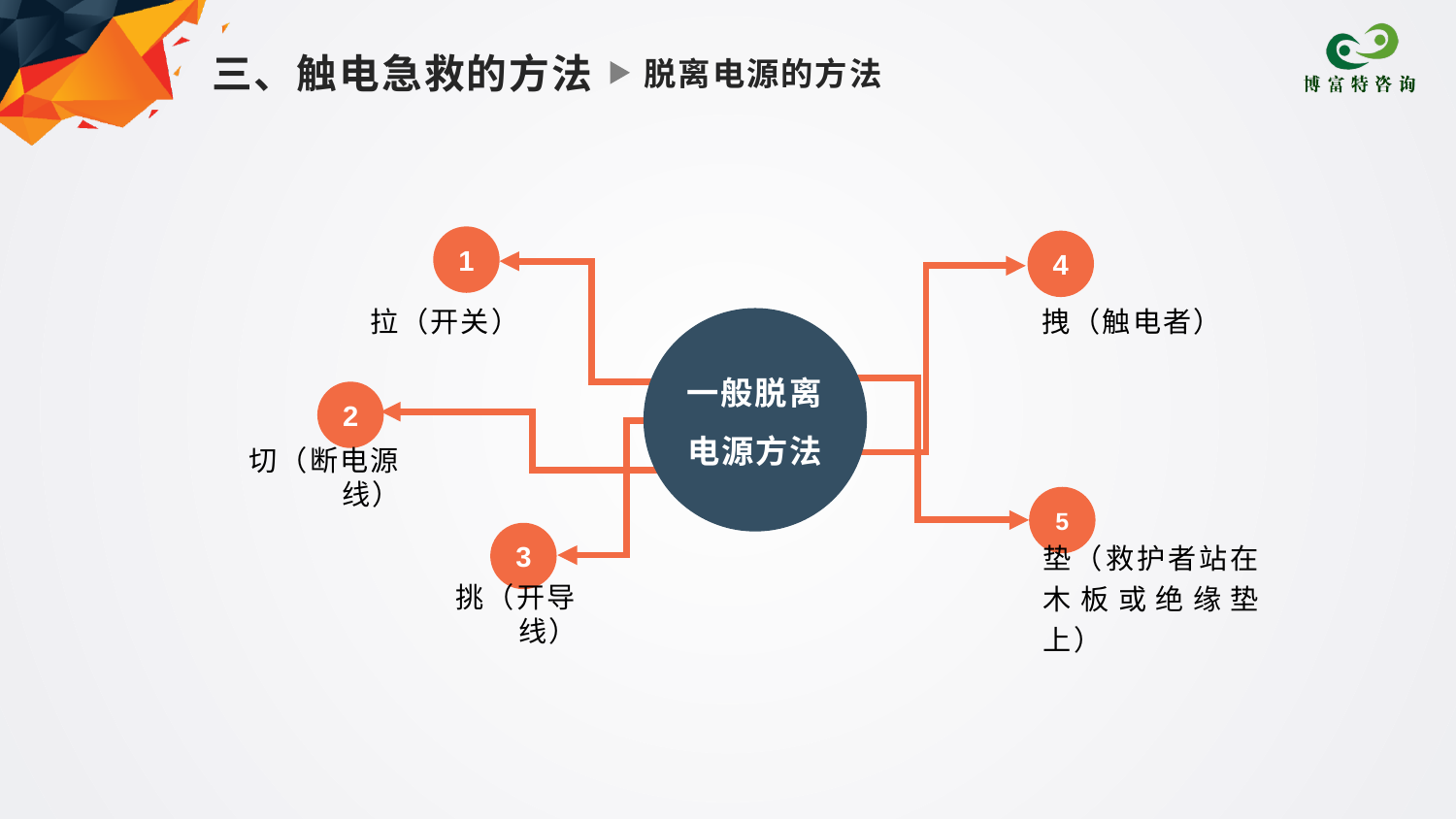

三、触电急救的方法
脱离电源的方法

1
4

2
5
3
拽（触电者）
拉（开关）
一般脱离电源方法
切（断电源线）
垫（救护者站在木板或绝缘垫上）
挑（开导线）